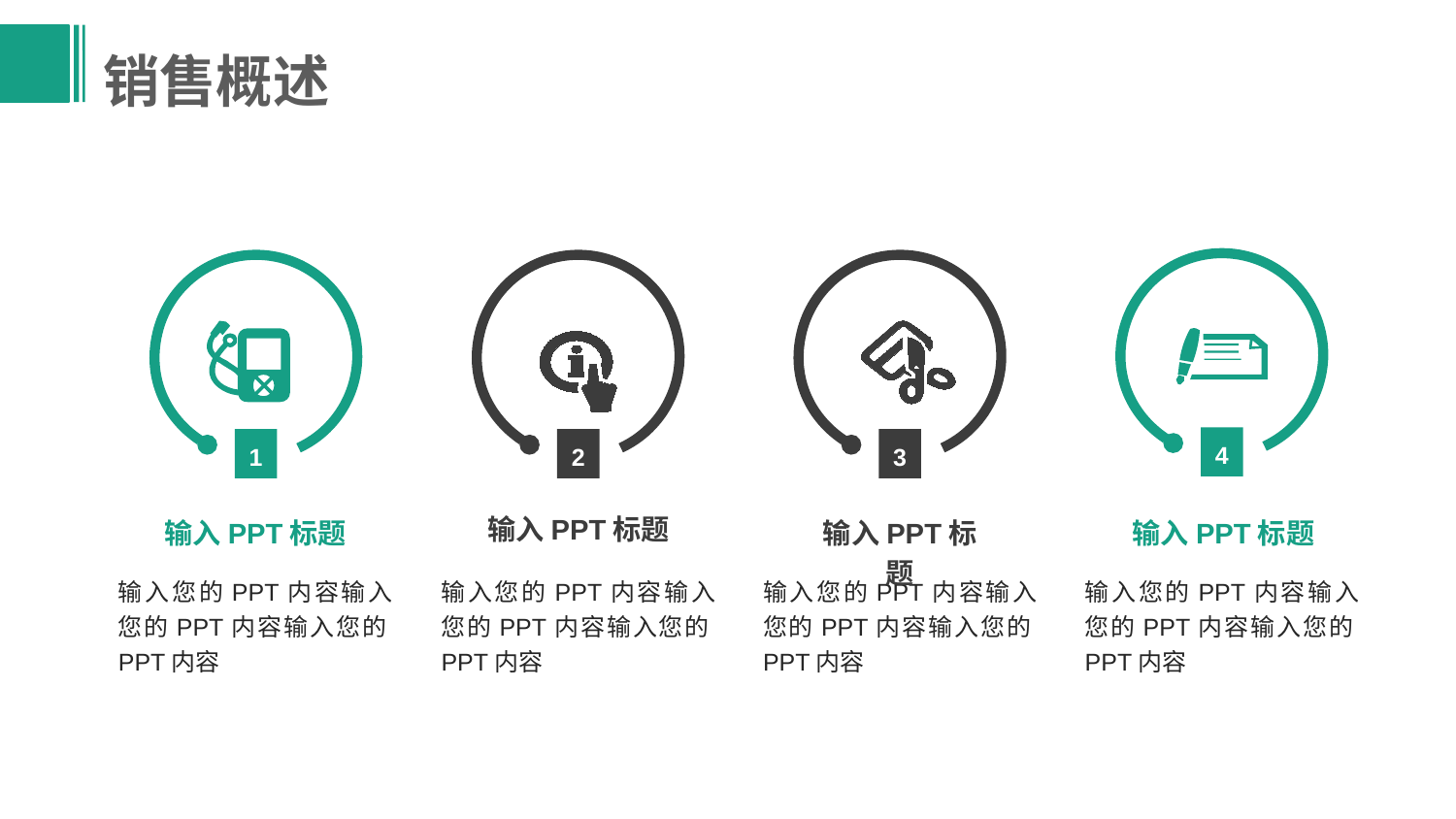

销售概述

4

1

2

3

输入PPT标题
输入PPT标题
输入PPT标题
输入PPT标题
输入您的PPT内容输入您的PPT内容输入您的PPT内容
输入您的PPT内容输入您的PPT内容输入您的PPT内容
输入您的PPT内容输入您的PPT内容输入您的PPT内容
输入您的PPT内容输入您的PPT内容输入您的PPT内容